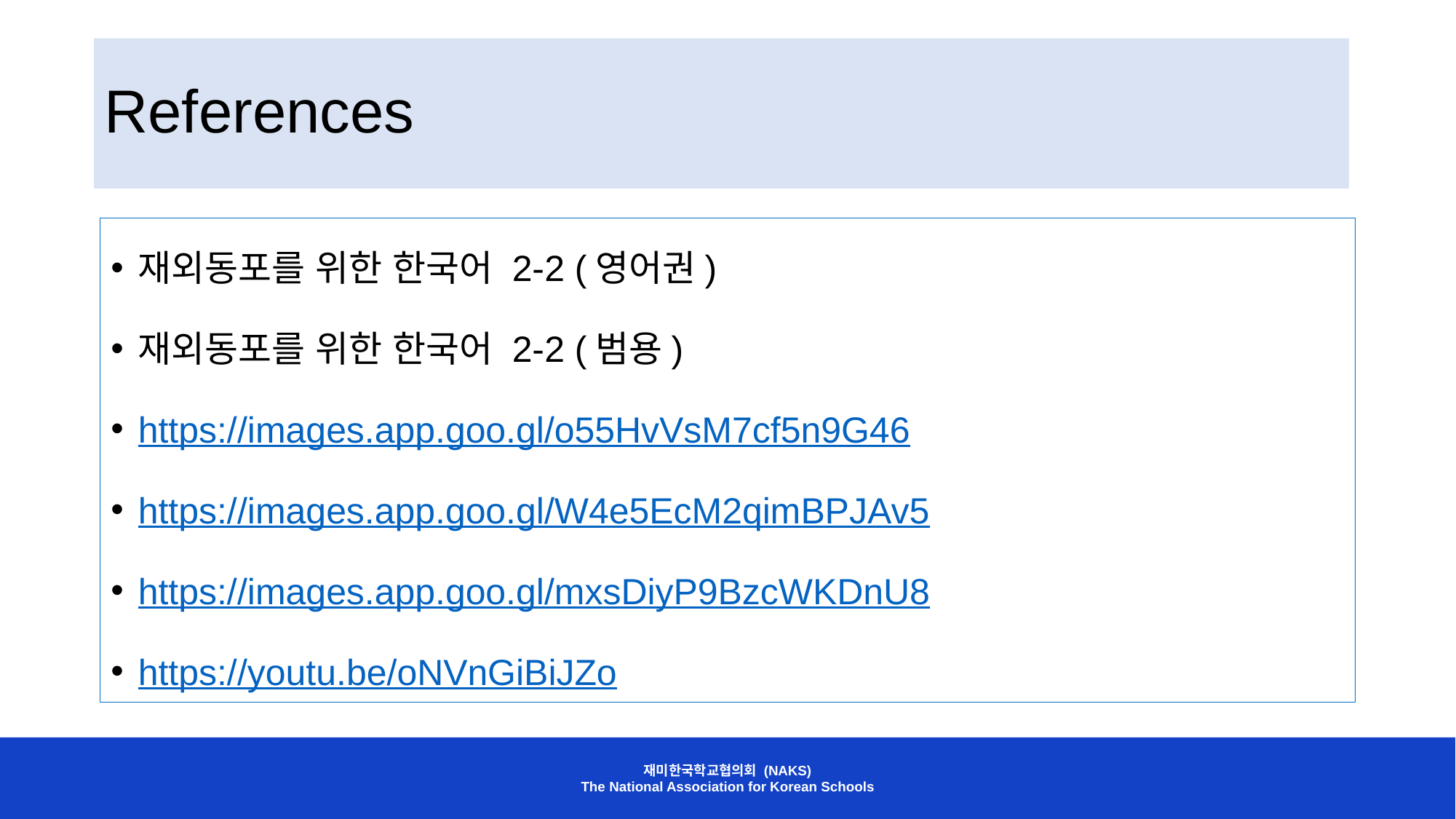

# References
재외동포를 위한 한국어 2-2 (영어권)
재외동포를 위한 한국어 2-2 (범용)
https://images.app.goo.gl/o55HvVsM7cf5n9G46
https://images.app.goo.gl/W4e5EcM2qimBPJAv5
https://images.app.goo.gl/mxsDiyP9BzcWKDnU8
https://youtu.be/oNVnGiBiJZo